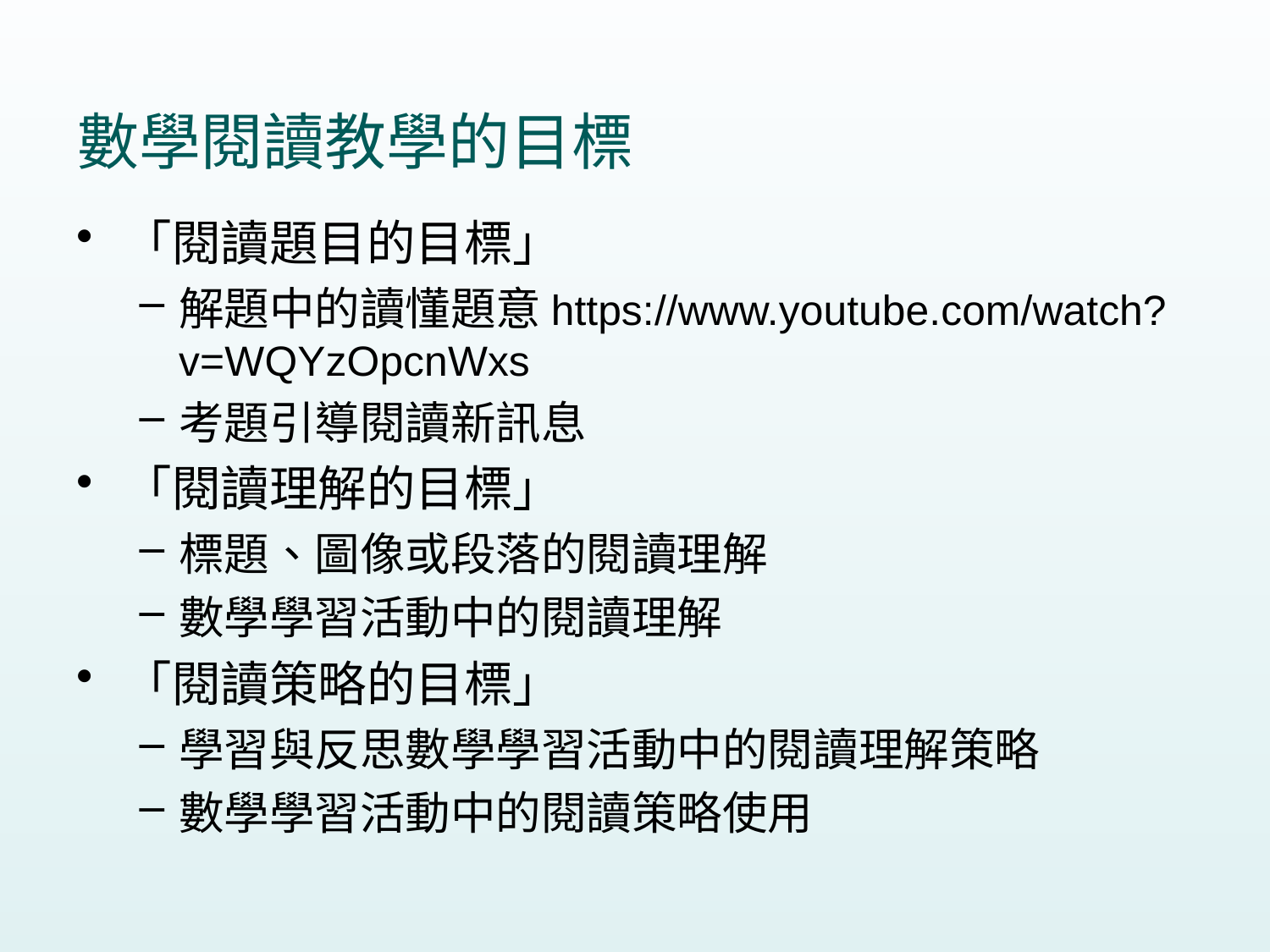

# 數學閱讀教學的目標
「閱讀題目的目標」
解題中的讀懂題意https://www.youtube.com/watch?v=WQYzOpcnWxs
考題引導閱讀新訊息
「閱讀理解的目標」
標題、圖像或段落的閱讀理解
數學學習活動中的閱讀理解
「閱讀策略的目標」
學習與反思數學學習活動中的閱讀理解策略
數學學習活動中的閱讀策略使用